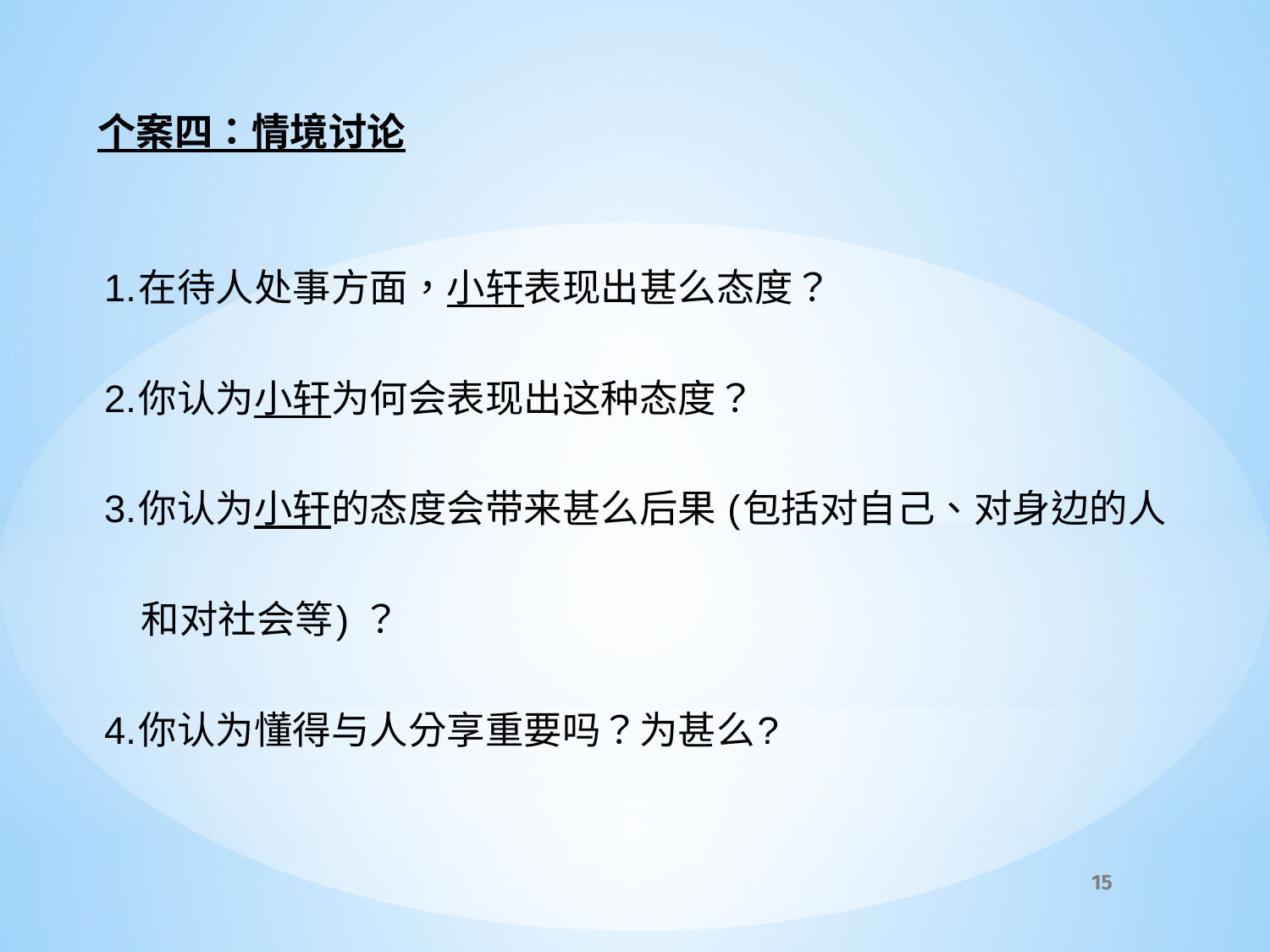

#
个案四：情境讨论

1.在待人处事方面，小轩表现出甚么态度？
2.你认为小轩为何会表现出这种态度？
3.你认为小轩的态度会带来甚么后果 (包括对自己、对身边的人
    和对社会等) ？
4.你认为懂得与人分享重要吗？为甚么?

15